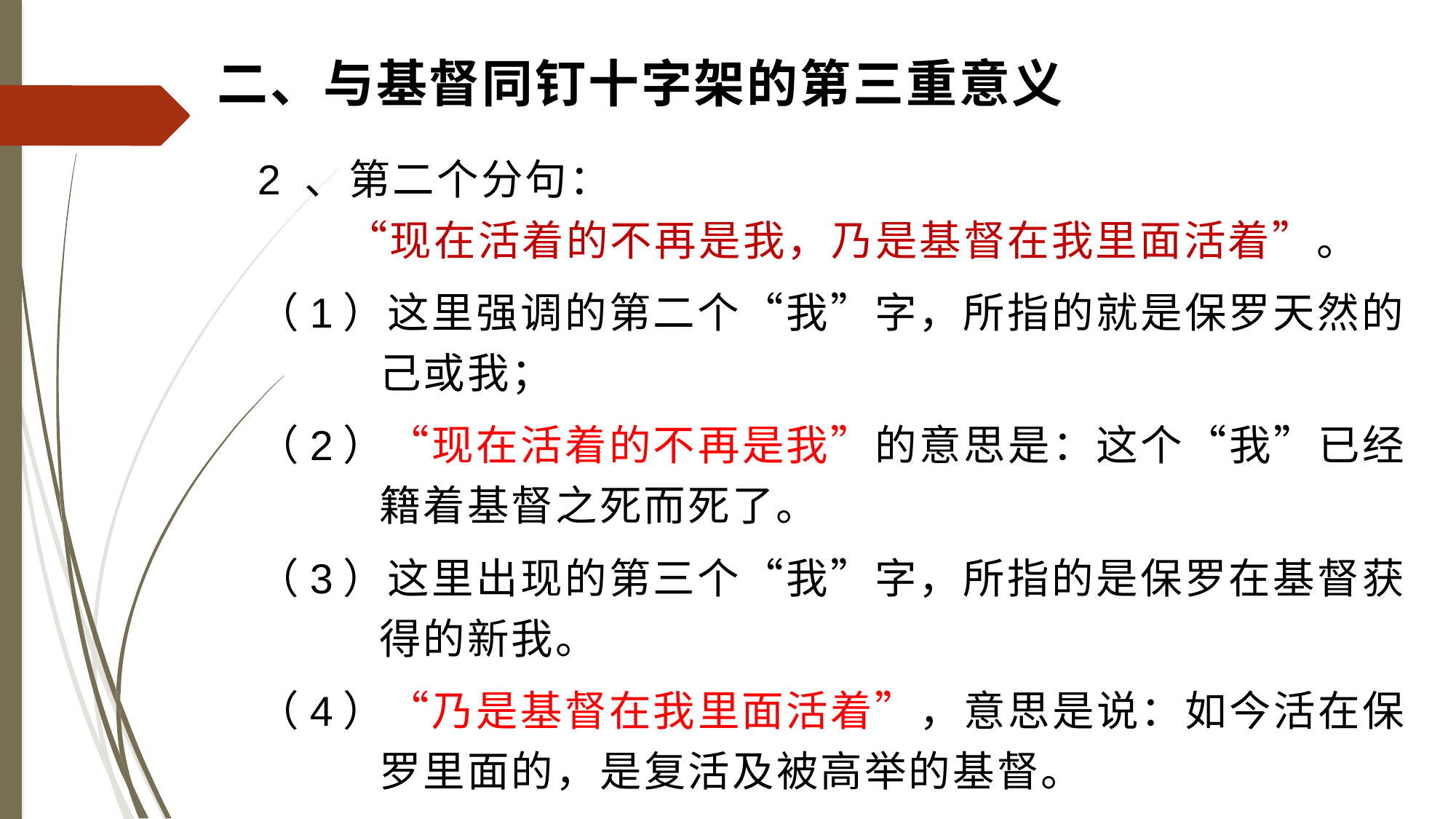

# 二、与基督同钉十字架的第三重意义
2 、第二个分句：
　　“现在活着的不再是我，乃是基督在我里面活着”。
（1）这里强调的第二个“我”字，所指的就是保罗天然的己或我；
（2）“现在活着的不再是我”的意思是：这个“我”已经籍着基督之死而死了。
（3）这里出现的第三个“我”字，所指的是保罗在基督获得的新我。
（4）“乃是基督在我里面活着”，意思是说：如今活在保罗里面的，是复活及被高举的基督。